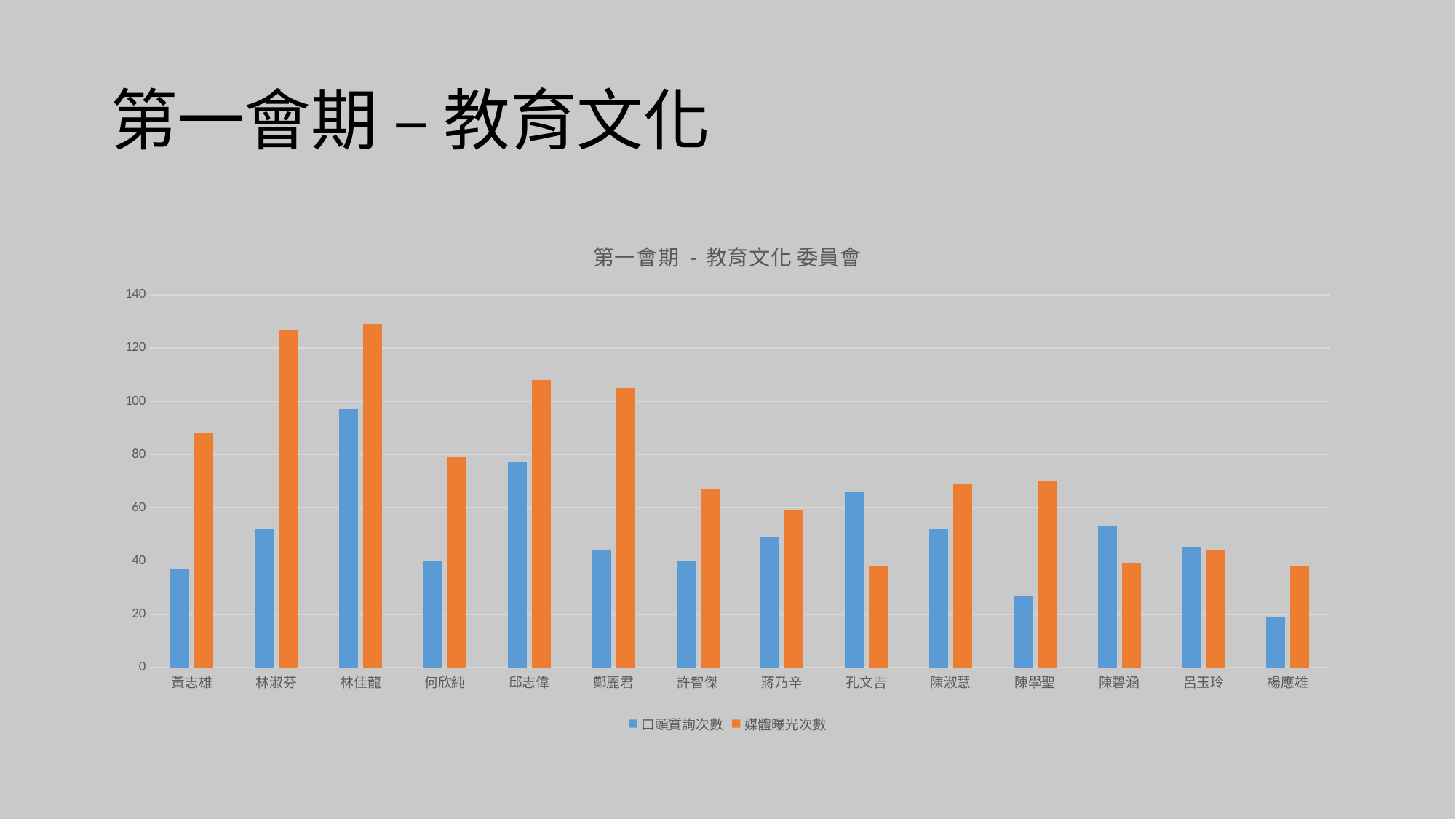

# 第一會期 – 教育文化

### Chart: 第一會期 - 教育文化 委員會

| Category | 口頭質詢次數 | 媒體曝光次數 |
|---|---|---|
| 黃志雄 | 37.0 | 88.0 |
| 林淑芬 | 52.0 | 127.0 |
| 林佳龍 | 97.0 | 129.0 |
| 何欣純 | 40.0 | 79.0 |
| 邱志偉 | 77.0 | 108.0 |
| 鄭麗君 | 44.0 | 105.0 |
| 許智傑 | 40.0 | 67.0 |
| 蔣乃辛 | 49.0 | 59.0 |
| 孔文吉 | 66.0 | 38.0 |
| 陳淑慧 | 52.0 | 69.0 |
| 陳學聖 | 27.0 | 70.0 |
| 陳碧涵 | 53.0 | 39.0 |
| 呂玉玲 | 45.0 | 44.0 |
| 楊應雄 | 19.0 | 38.0 |